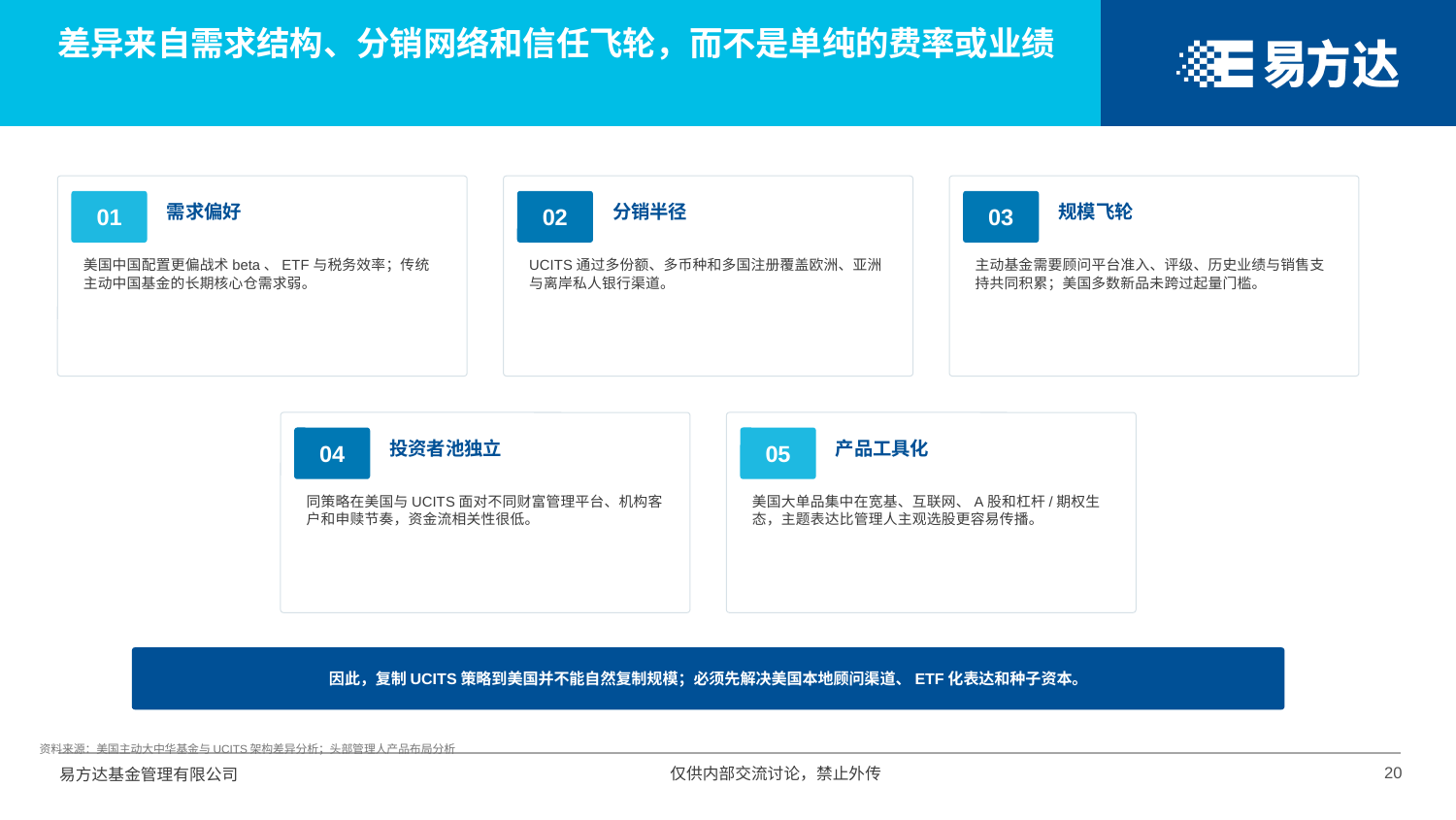

差异来自需求结构、分销网络和信任飞轮，而不是单纯的费率或业绩

需求偏好
分销半径
规模飞轮
01
02
03
美国中国配置更偏战术beta、ETF与税务效率；传统主动中国基金的长期核心仓需求弱。
UCITS通过多份额、多币种和多国注册覆盖欧洲、亚洲与离岸私人银行渠道。
主动基金需要顾问平台准入、评级、历史业绩与销售支持共同积累；美国多数新品未跨过起量门槛。

投资者池独立
产品工具化
04
05
同策略在美国与UCITS面对不同财富管理平台、机构客户和申赎节奏，资金流相关性很低。
美国大单品集中在宽基、互联网、A股和杠杆/期权生态，主题表达比管理人主观选股更容易传播。

因此，复制UCITS策略到美国并不能自然复制规模；必须先解决美国本地顾问渠道、ETF化表达和种子资本。
资料来源：美国主动大中华基金与UCITS架构差异分析；头部管理人产品布局分析